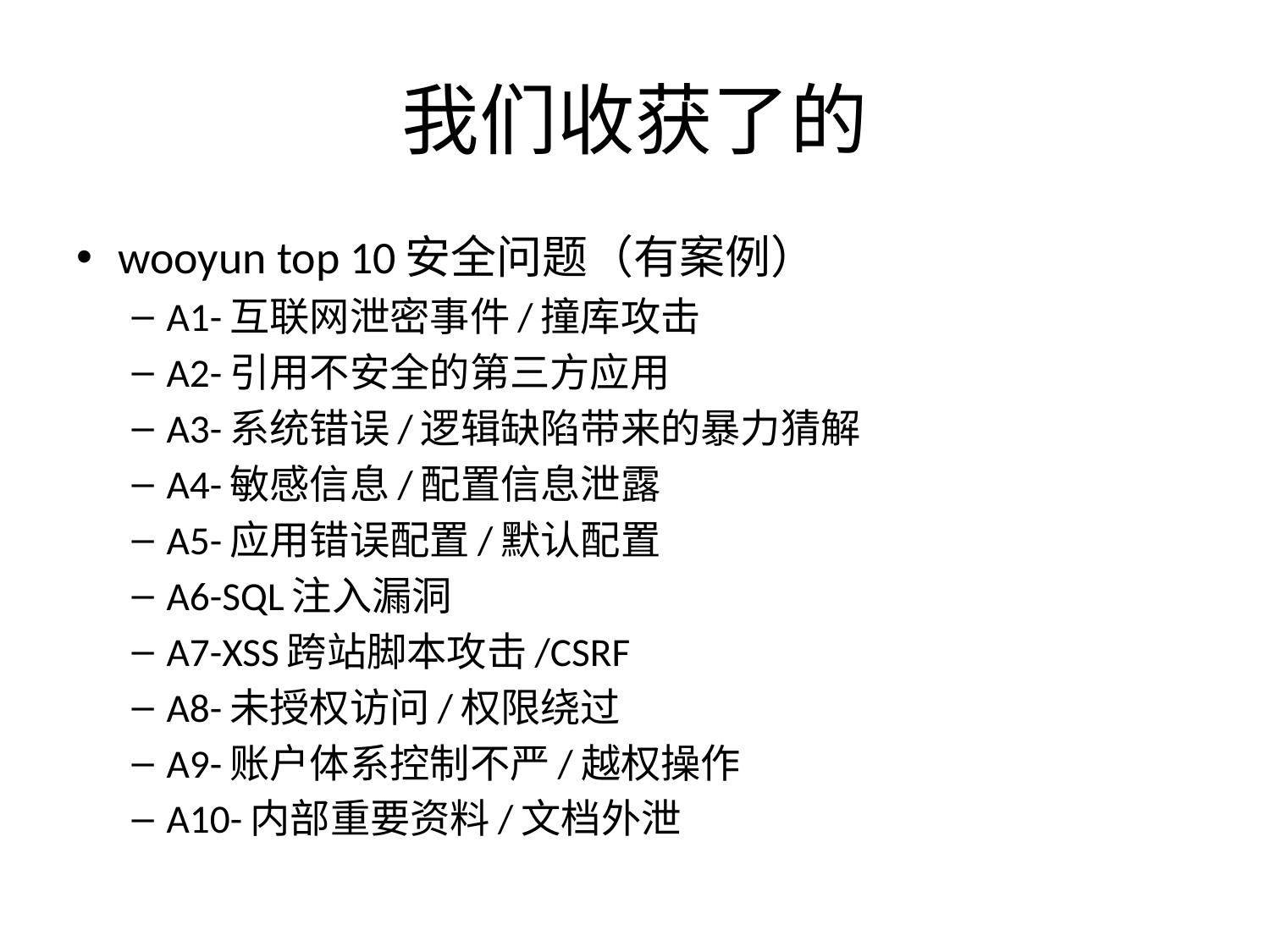

# 我们收获了的
wooyun top 10安全问题（有案例）
A1-互联网泄密事件/撞库攻击
A2-引用不安全的第三方应用
A3-系统错误/逻辑缺陷带来的暴力猜解
A4-敏感信息/配置信息泄露
A5-应用错误配置/默认配置
A6-SQL注入漏洞
A7-XSS跨站脚本攻击/CSRF
A8-未授权访问/权限绕过
A9-账户体系控制不严/越权操作
A10-内部重要资料/文档外泄